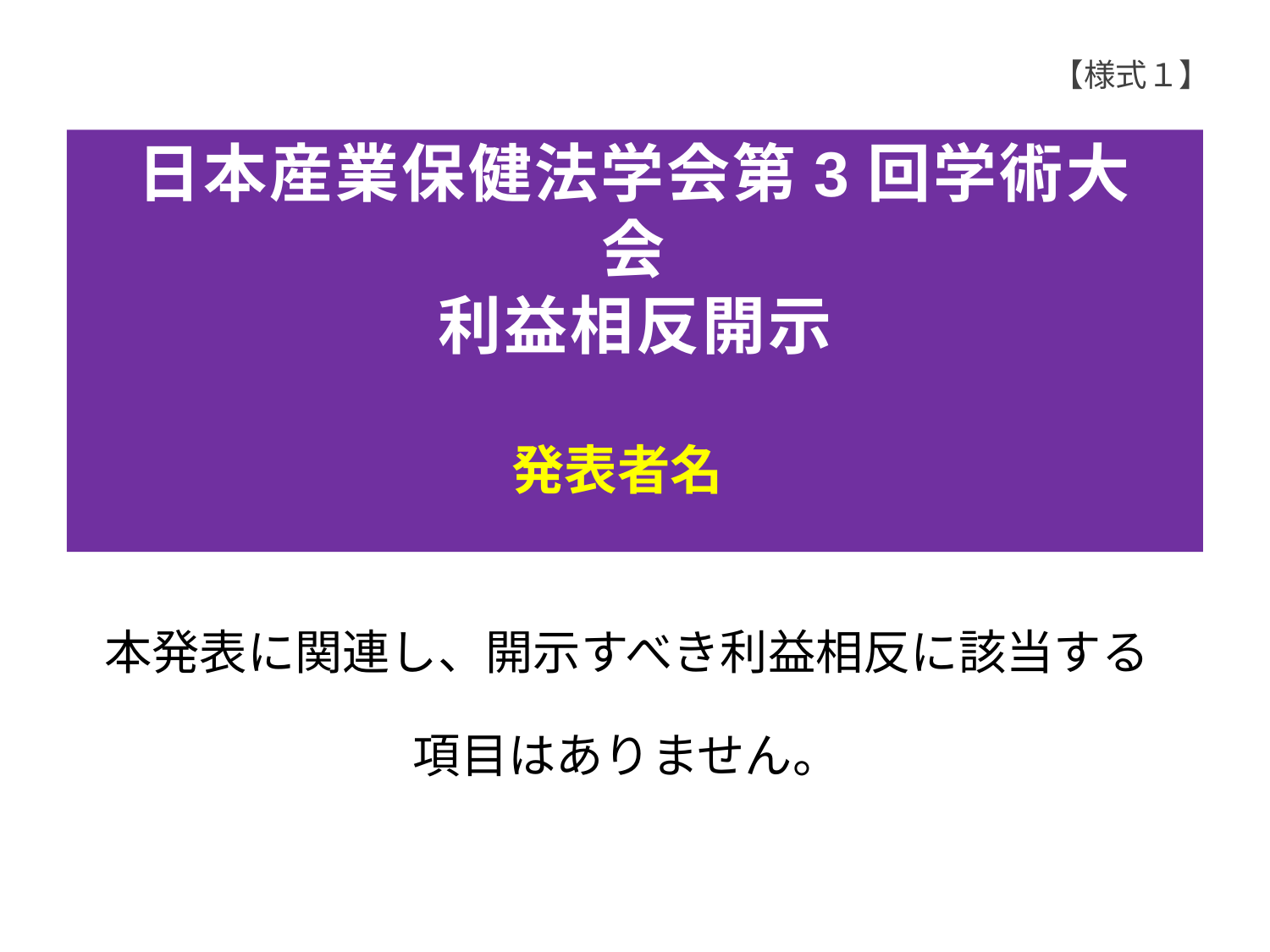

【様式１】

# 日本産業保健法学会第3回学術大会 利益相反開示
発表者名
本発表に関連し、開示すべき利益相反に該当する
項目はありません。